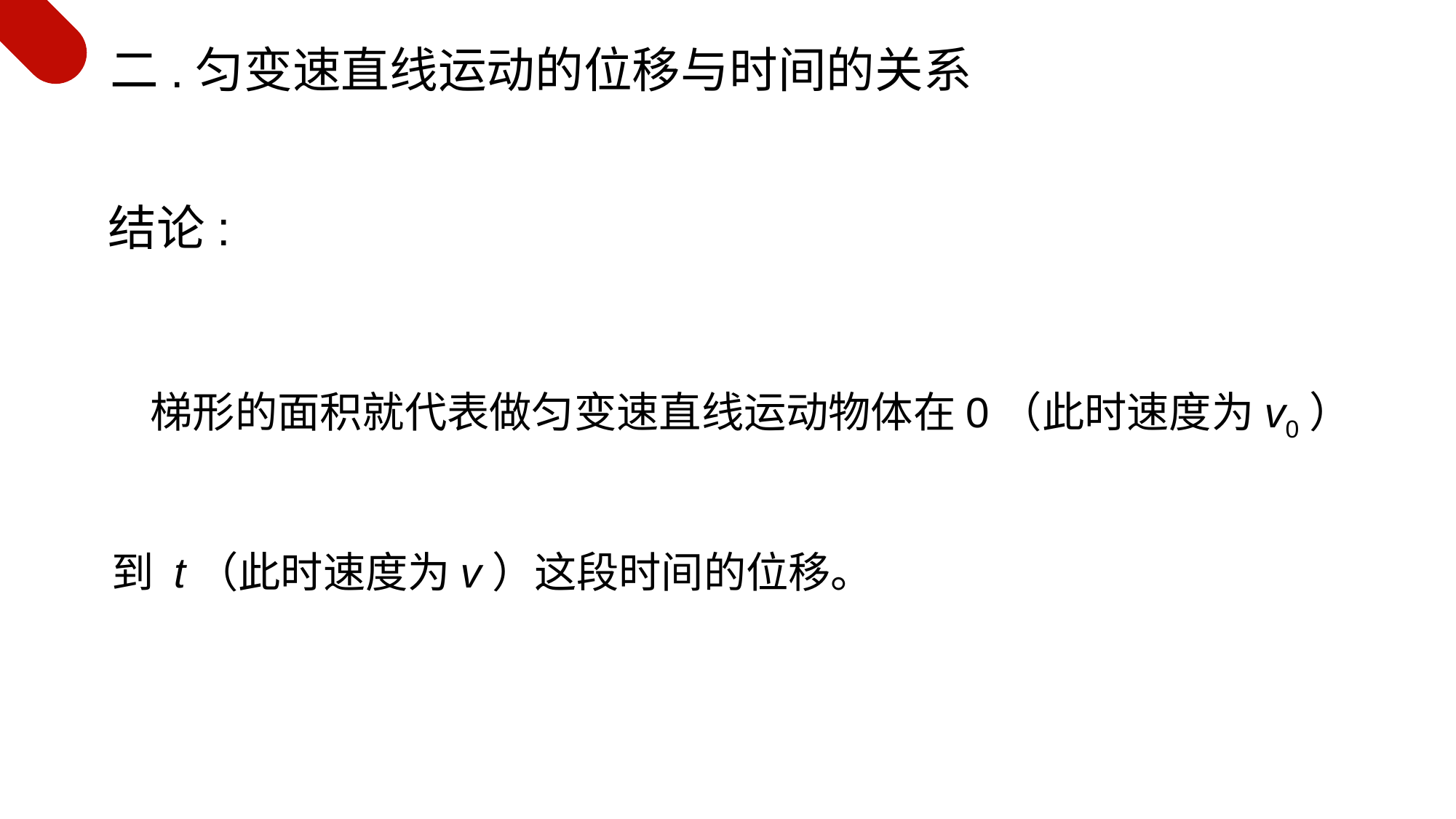

二.匀变速直线运动的位移与时间的关系
结论:
   梯形的面积就代表做匀变速直线运动物体在0（此时速度为v0）到 t（此时速度为v）这段时间的位移。